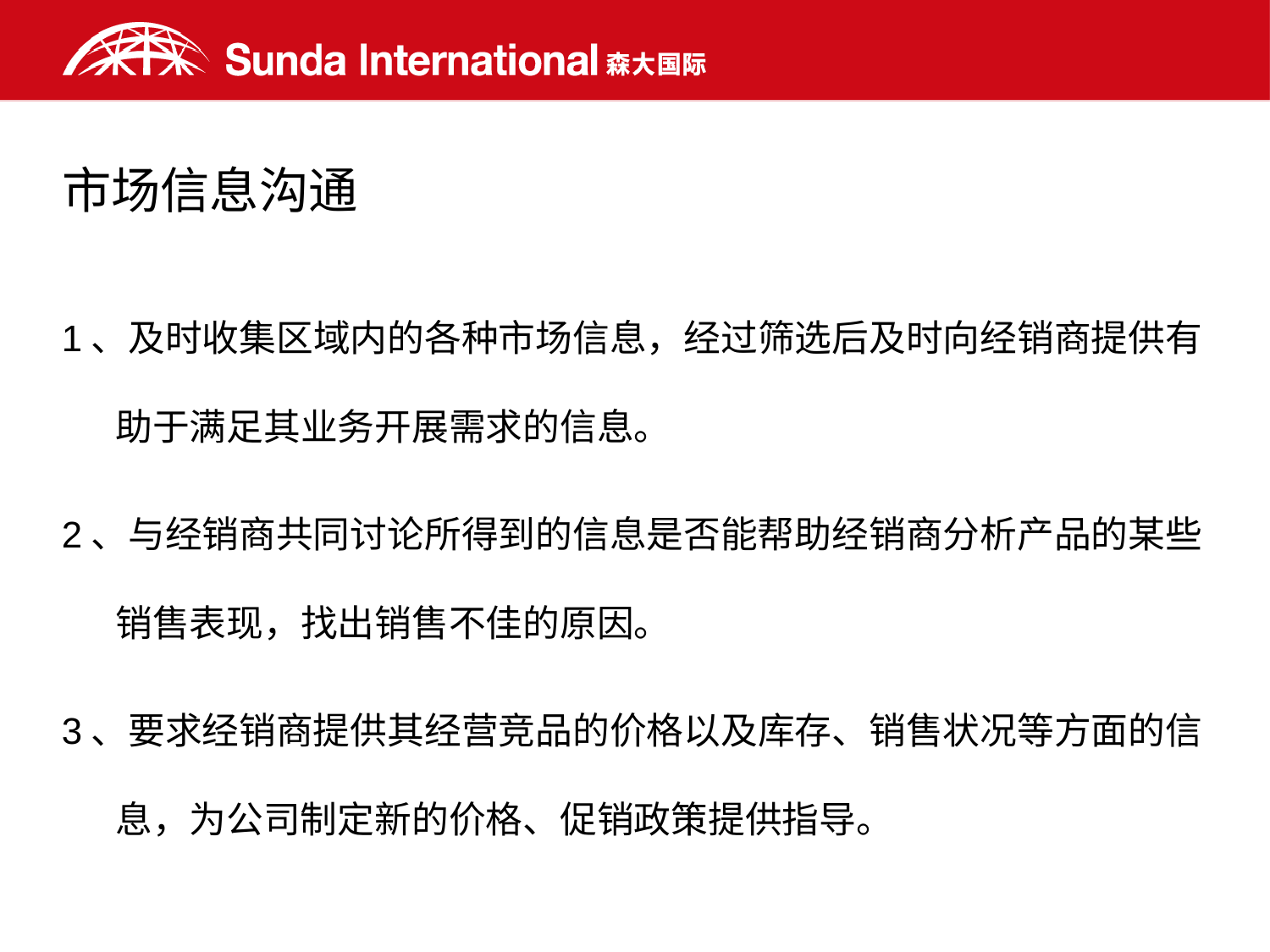

# 市场信息沟通
1、及时收集区域内的各种市场信息，经过筛选后及时向经销商提供有助于满足其业务开展需求的信息。
2、与经销商共同讨论所得到的信息是否能帮助经销商分析产品的某些销售表现，找出销售不佳的原因。
3、要求经销商提供其经营竞品的价格以及库存、销售状况等方面的信息，为公司制定新的价格、促销政策提供指导。